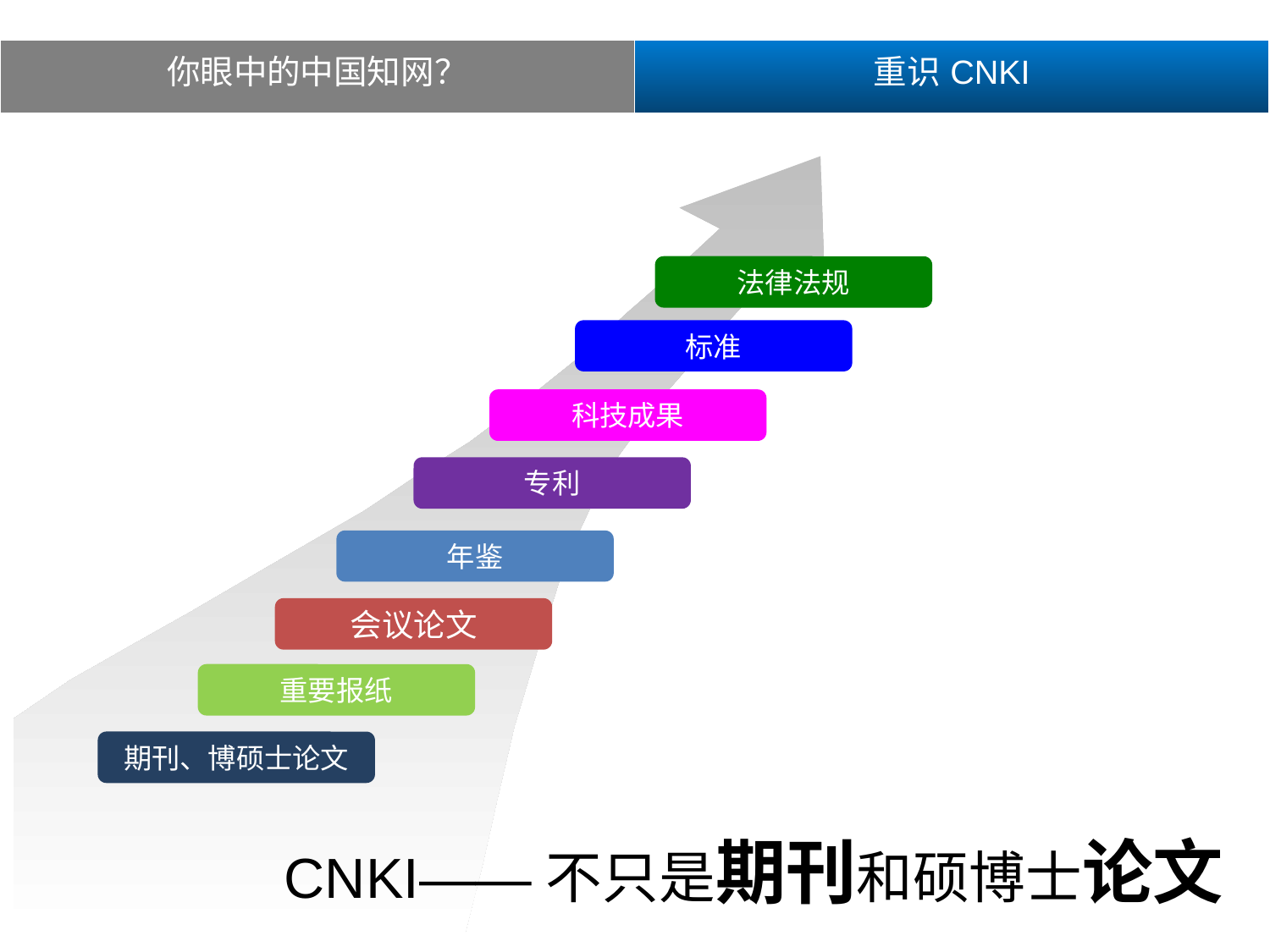

| 你眼中的中国知网？ | 重识CNKI |
| --- | --- |

法律法规
标准
科技成果
专利
年鉴
会议论文
重要报纸
期刊、博硕士论文
    CNKI——不只是期刊和硕博士论文